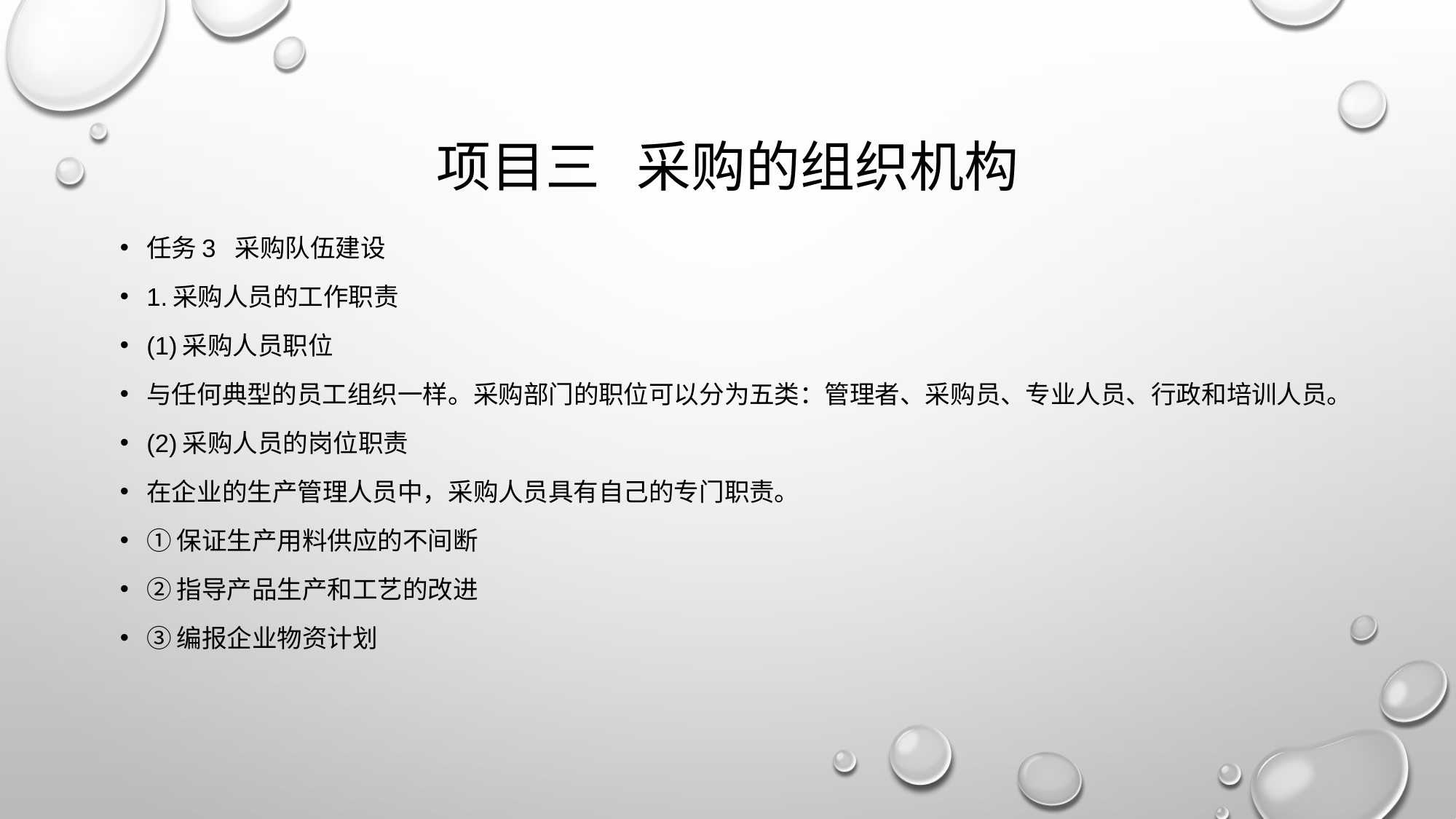

# 项目三   采购的组织机构
任务3  采购队伍建设
1.采购人员的工作职责
(1)采购人员职位
与任何典型的员工组织一样。采购部门的职位可以分为五类：管理者、采购员、专业人员、行政和培训人员。
(2)采购人员的岗位职责
在企业的生产管理人员中，采购人员具有自己的专门职责。
①保证生产用料供应的不间断
②指导产品生产和工艺的改进
③编报企业物资计划